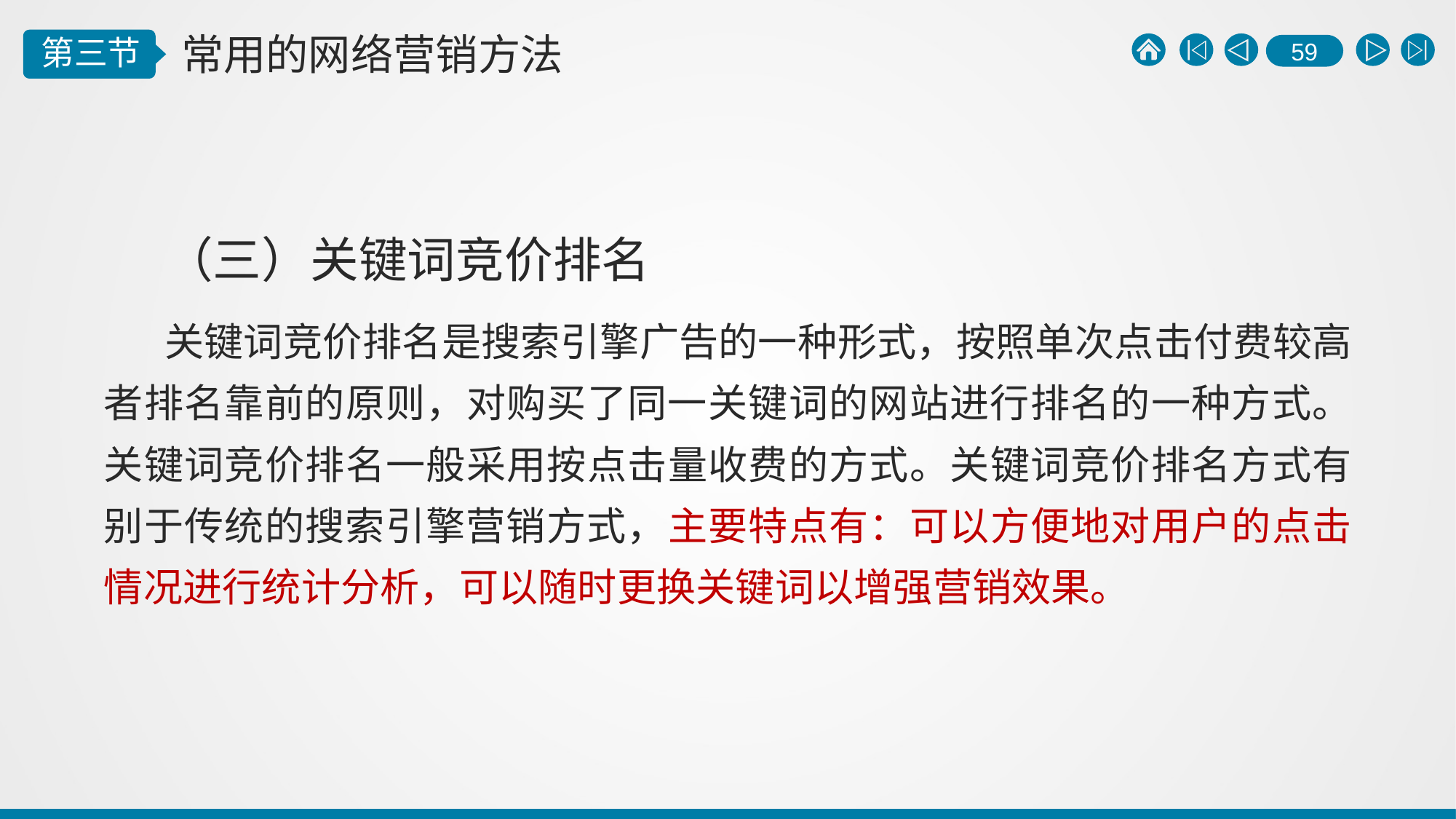

（三）关键词竞价排名
关键词竞价排名是搜索引擎广告的一种形式，按照单次点击付费较高者排名靠前的原则，对购买了同一关键词的网站进行排名的一种方式。关键词竞价排名一般采用按点击量收费的方式。关键词竞价排名方式有别于传统的搜索引擎营销方式，主要特点有：可以方便地对用户的点击情况进行统计分析，可以随时更换关键词以增强营销效果。